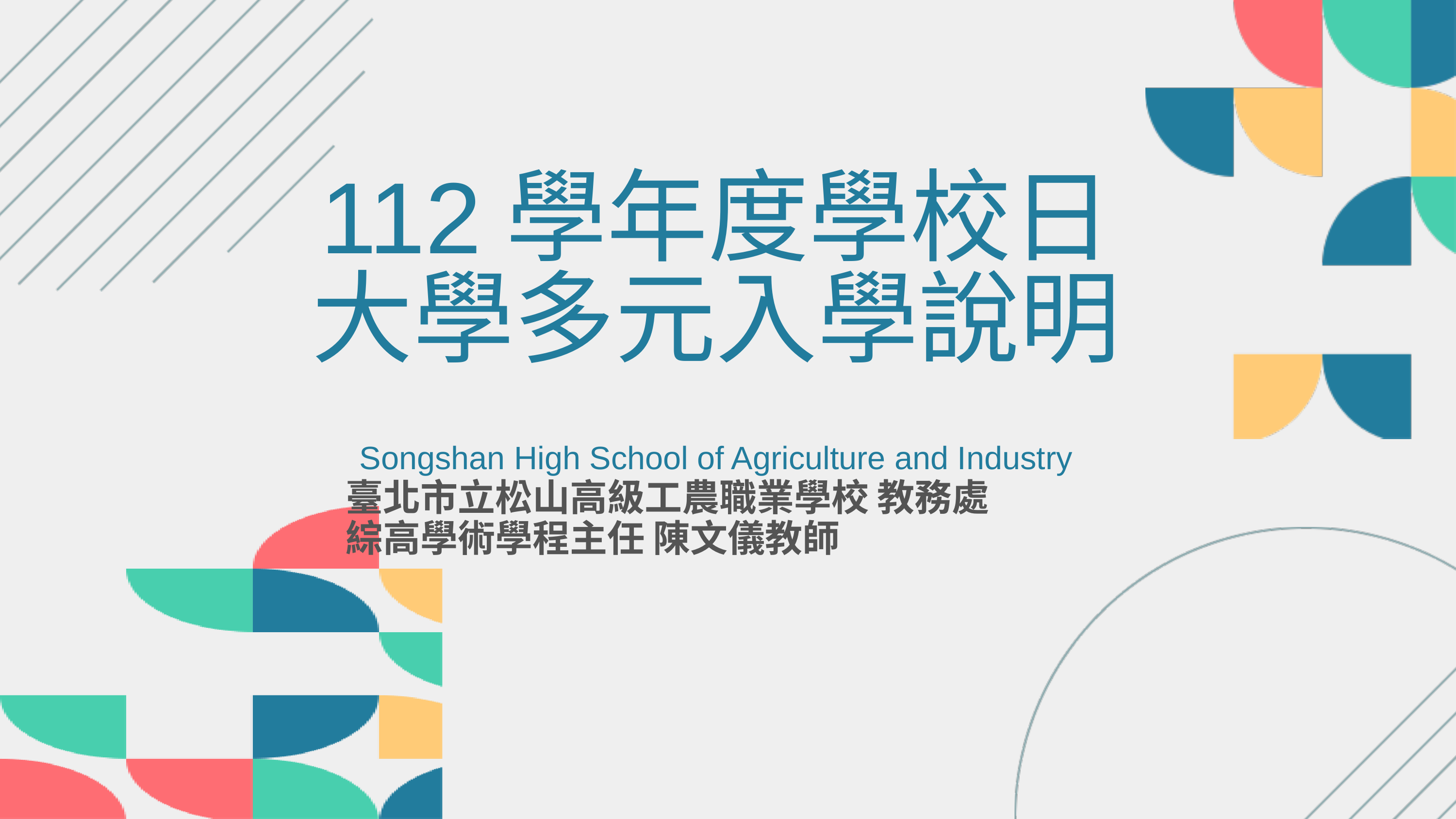

112學年度學校日
大學多元入學說明
Songshan High School of Agriculture and Industry

臺北市立松山高級工農職業學校 教務處
綜高學術學程主任 陳文儀教師